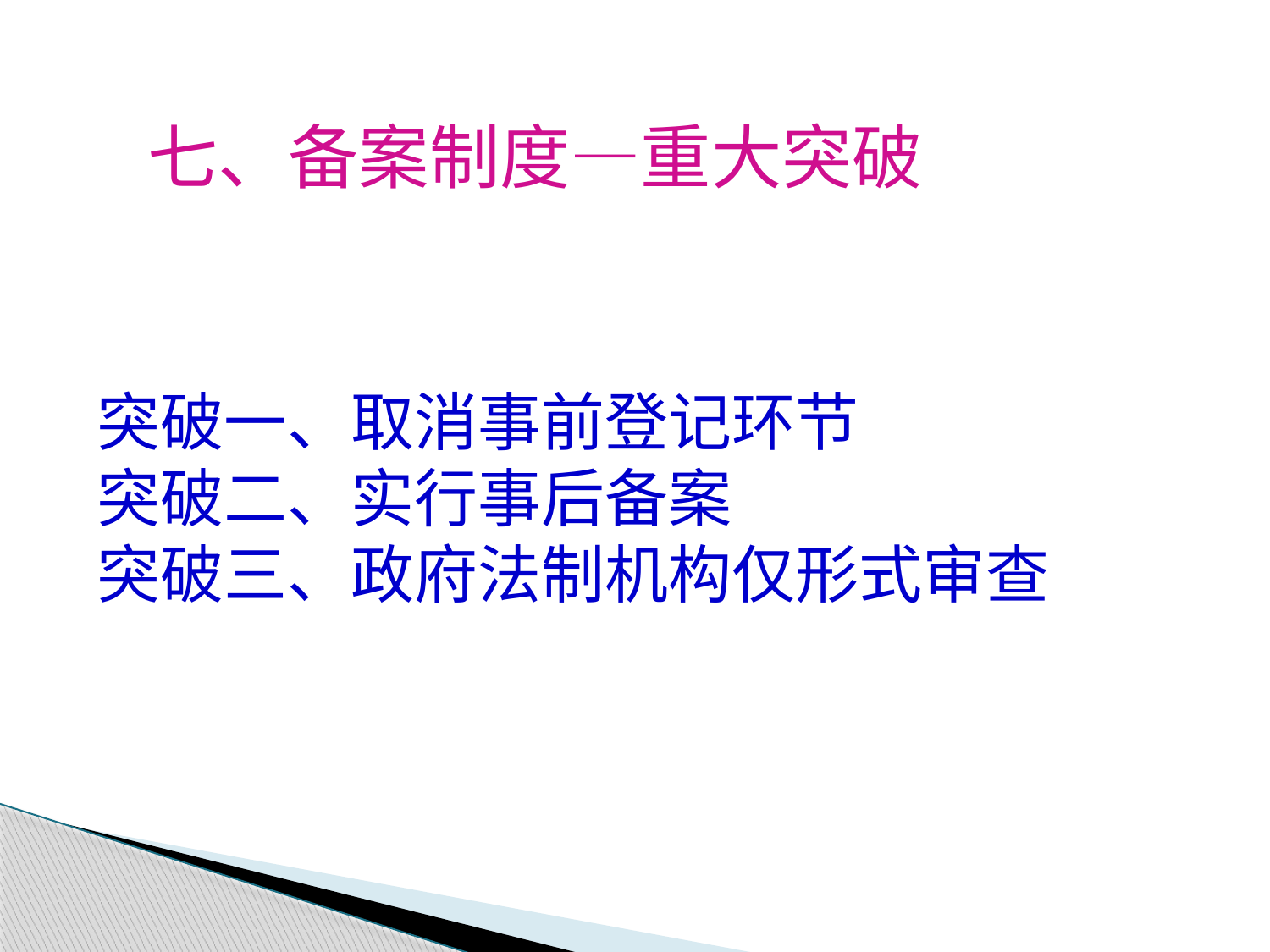

七、备案制度—重大突破

突破一、取消事前登记环节
突破二、实行事后备案
突破三、政府法制机构仅形式审查